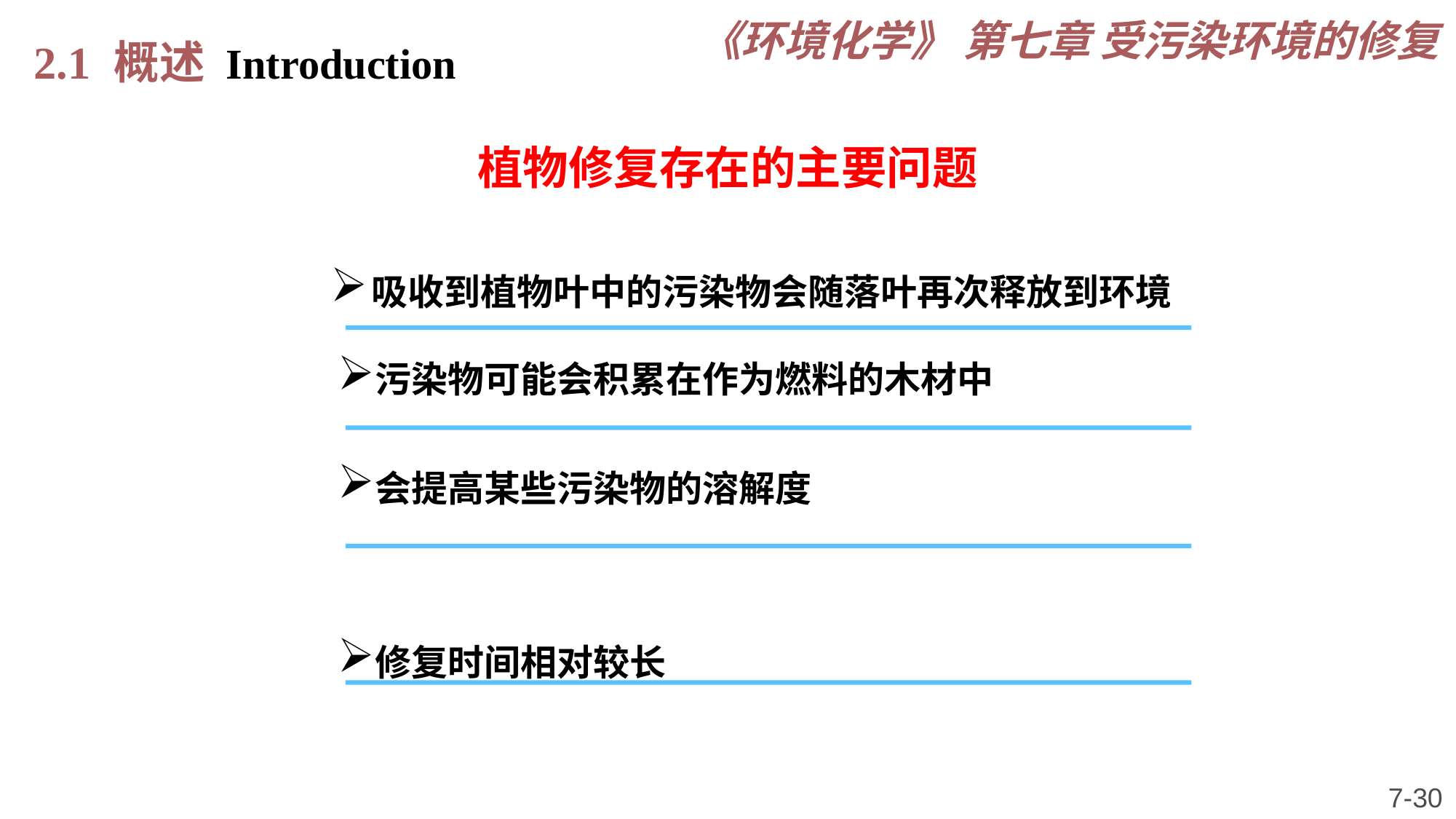

《环境化学》 第七章 受污染环境的修复
2.1 概述 Introduction
# 植物修复存在的主要问题
吸收到植物叶中的污染物会随落叶再次释放到环境

污染物可能会积累在作为燃料的木材中

会提高某些污染物的溶解度

修复时间相对较长

7-30